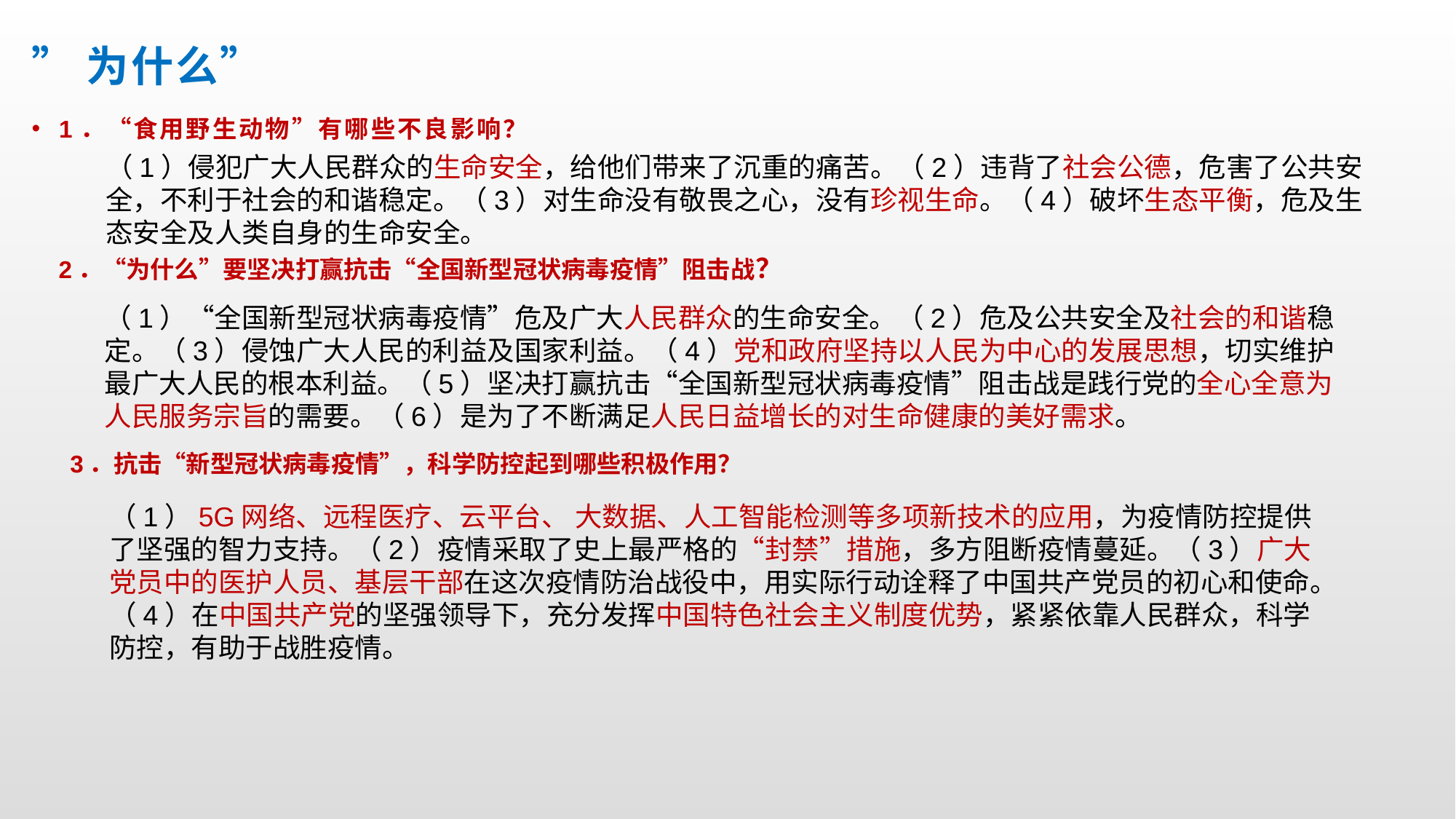

”为什么”
1．“食用野生动物”有哪些不良影响？

（1）侵犯广大人民群众的生命安全，给他们带来了沉重的痛苦。（2）违背了社会公德，危害了公共安全，不利于社会的和谐稳定。（3）对生命没有敬畏之心，没有珍视生命。（4）破坏生态平衡，危及生态安全及人类自身的生命安全。
2．“为什么”要坚决打赢抗击“全国新型冠状病毒疫情”阻击战？
（1）“全国新型冠状病毒疫情”危及广大人民群众的生命安全。（2）危及公共安全及社会的和谐稳定。（3）侵蚀广大人民的利益及国家利益。（4）党和政府坚持以人民为中心的发展思想，切实维护最广大人民的根本利益。（5）坚决打赢抗击“全国新型冠状病毒疫情”阻击战是践行党的全心全意为人民服务宗旨的需要。（6）是为了不断满足人民日益增长的对生命健康的美好需求。
3．抗击“新型冠状病毒疫情”，科学防控起到哪些积极作用？
（1）5G网络、远程医疗、云平台、 大数据、人工智能检测等多项新技术的应用，为疫情防控提供了坚强的智力支持。（2）疫情采取了史上最严格的“封禁”措施，多方阻断疫情蔓延。（3）广大党员中的医护人员、基层干部在这次疫情防治战役中，用实际行动诠释了中国共产党员的初心和使命。（4）在中国共产党的坚强领导下，充分发挥中国特色社会主义制度优势，紧紧依靠人民群众，科学防控，有助于战胜疫情。